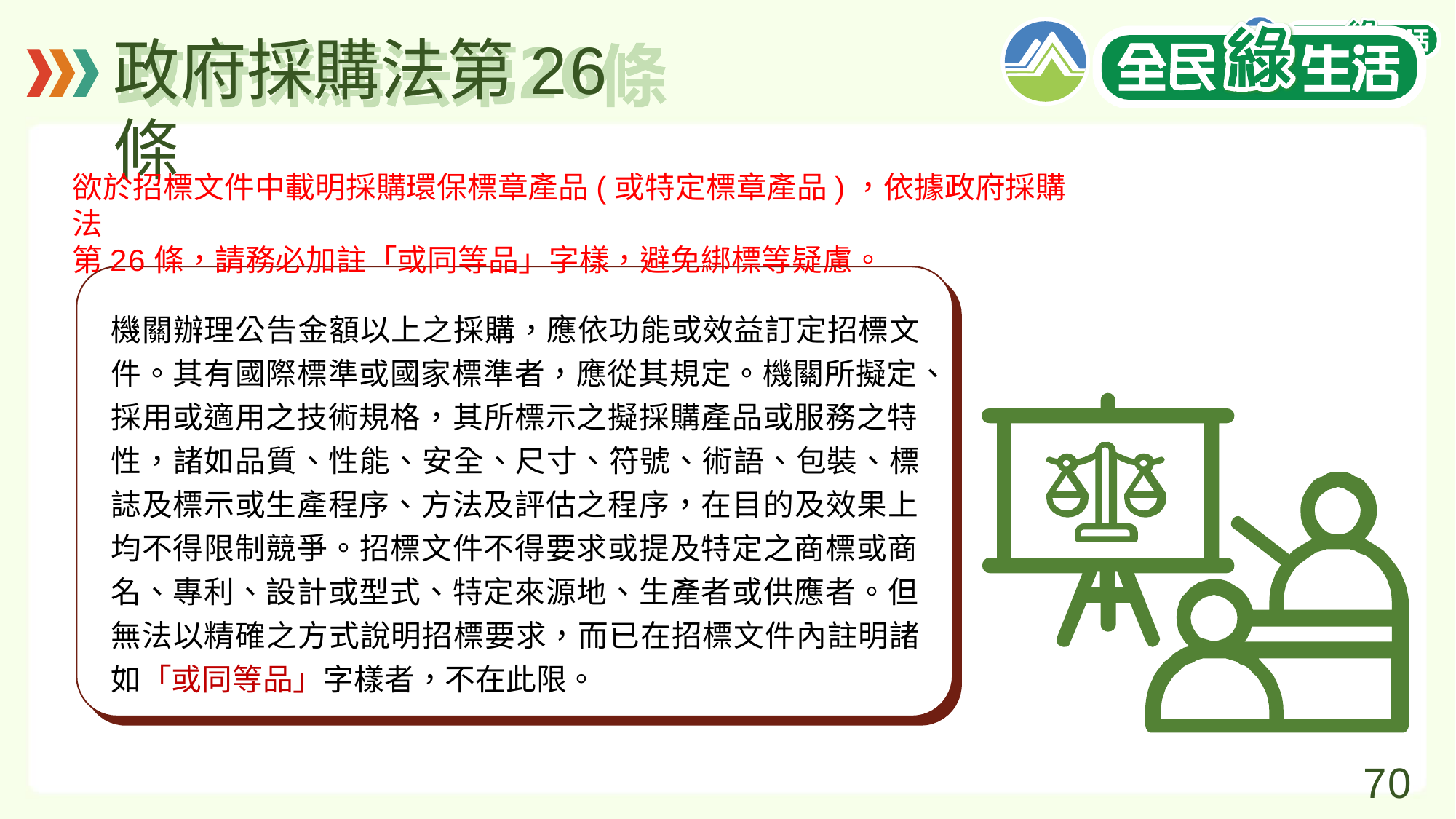

# 政府採購法第26條

欲於招標文件中載明採購環保標章產品(或特定標章產品)，依據政府採購法
第26條，請務必加註「或同等品」字樣，避免綁標等疑慮。

機關辦理公告金額以上之採購，應依功能或效益訂定招標文 件。其有國際標準或國家標準者，應從其規定。機關所擬定、 採用或適用之技術規格，其所標示之擬採購產品或服務之特 性，諸如品質、性能、安全、尺寸、符號、術語、包裝、標 誌及標示或生產程序、方法及評估之程序，在目的及效果上 均不得限制競爭。招標文件不得要求或提及特定之商標或商 名、專利、設計或型式、特定來源地、生產者或供應者。但 無法以精確之方式說明招標要求，而已在招標文件內註明諸 如「或同等品」字樣者，不在此限。

70